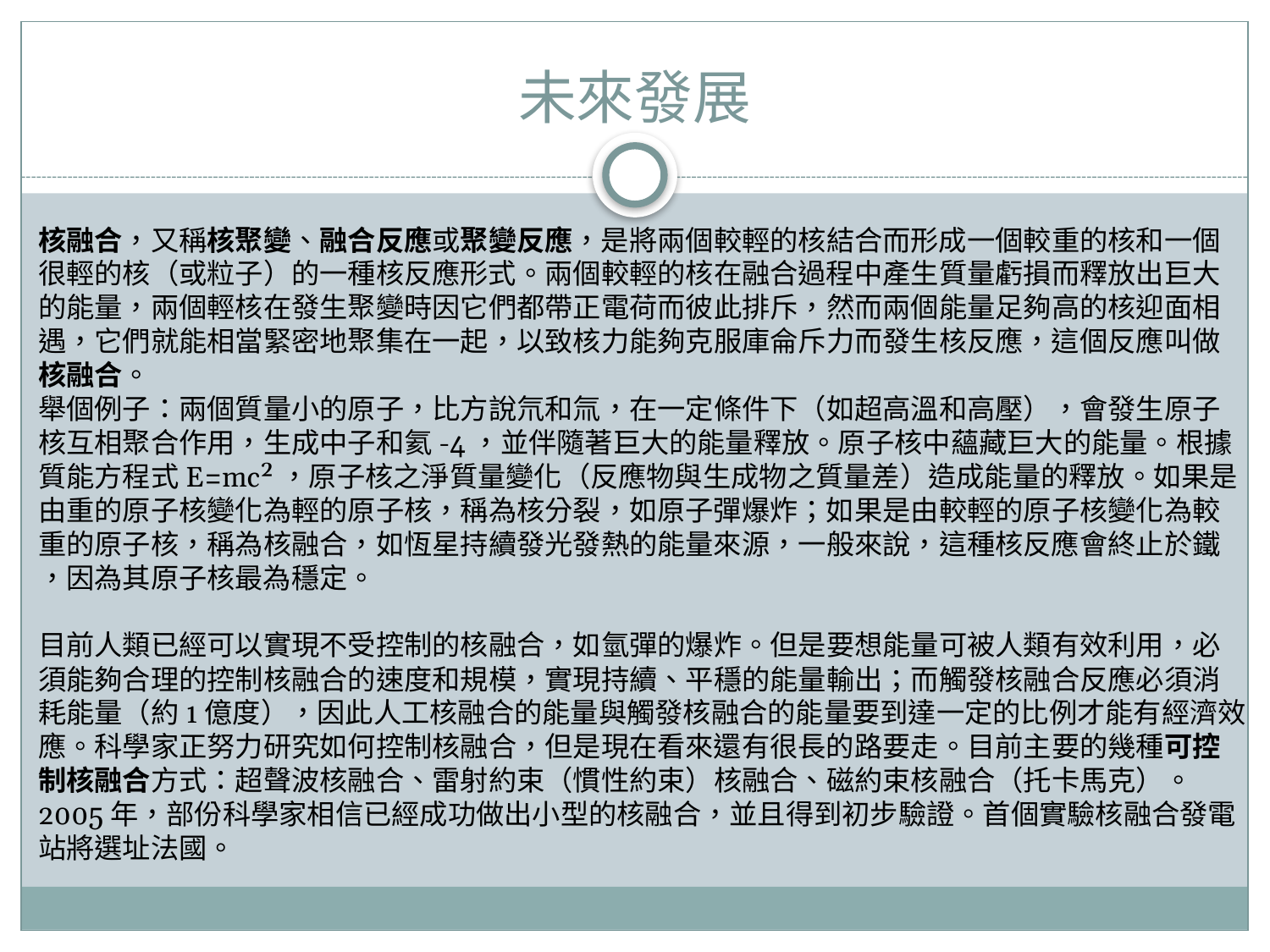

# 未來發展
核融合，又稱核聚變、融合反應或聚變反應，是將兩個較輕的核結合而形成一個較重的核和一個
很輕的核（或粒子）的一種核反應形式。兩個較輕的核在融合過程中產生質量虧損而釋放出巨大
的能量，兩個輕核在發生聚變時因它們都帶正電荷而彼此排斥，然而兩個能量足夠高的核迎面相
遇，它們就能相當緊密地聚集在一起，以致核力能夠克服庫侖斥力而發生核反應，這個反應叫做
核融合。
舉個例子：兩個質量小的原子，比方說氘和氚，在一定條件下（如超高溫和高壓），會發生原子
核互相聚合作用，生成中子和氦-4，並伴隨著巨大的能量釋放。原子核中蘊藏巨大的能量。根據
質能方程式E=mc²，原子核之淨質量變化（反應物與生成物之質量差）造成能量的釋放。如果是
由重的原子核變化為輕的原子核，稱為核分裂，如原子彈爆炸；如果是由較輕的原子核變化為較
重的原子核，稱為核融合，如恆星持續發光發熱的能量來源，一般來說，這種核反應會終止於鐵
，因為其原子核最為穩定。

目前人類已經可以實現不受控制的核融合，如氫彈的爆炸。但是要想能量可被人類有效利用，必
須能夠合理的控制核融合的速度和規模，實現持續、平穩的能量輸出；而觸發核融合反應必須消
耗能量（約1億度），因此人工核融合的能量與觸發核融合的能量要到達一定的比例才能有經濟效
應。科學家正努力研究如何控制核融合，但是現在看來還有很長的路要走。目前主要的幾種可控
制核融合方式：超聲波核融合、雷射約束（慣性約束）核融合、磁約束核融合（托卡馬克）。
2005年，部份科學家相信已經成功做出小型的核融合，並且得到初步驗證。首個實驗核融合發電
站將選址法國。